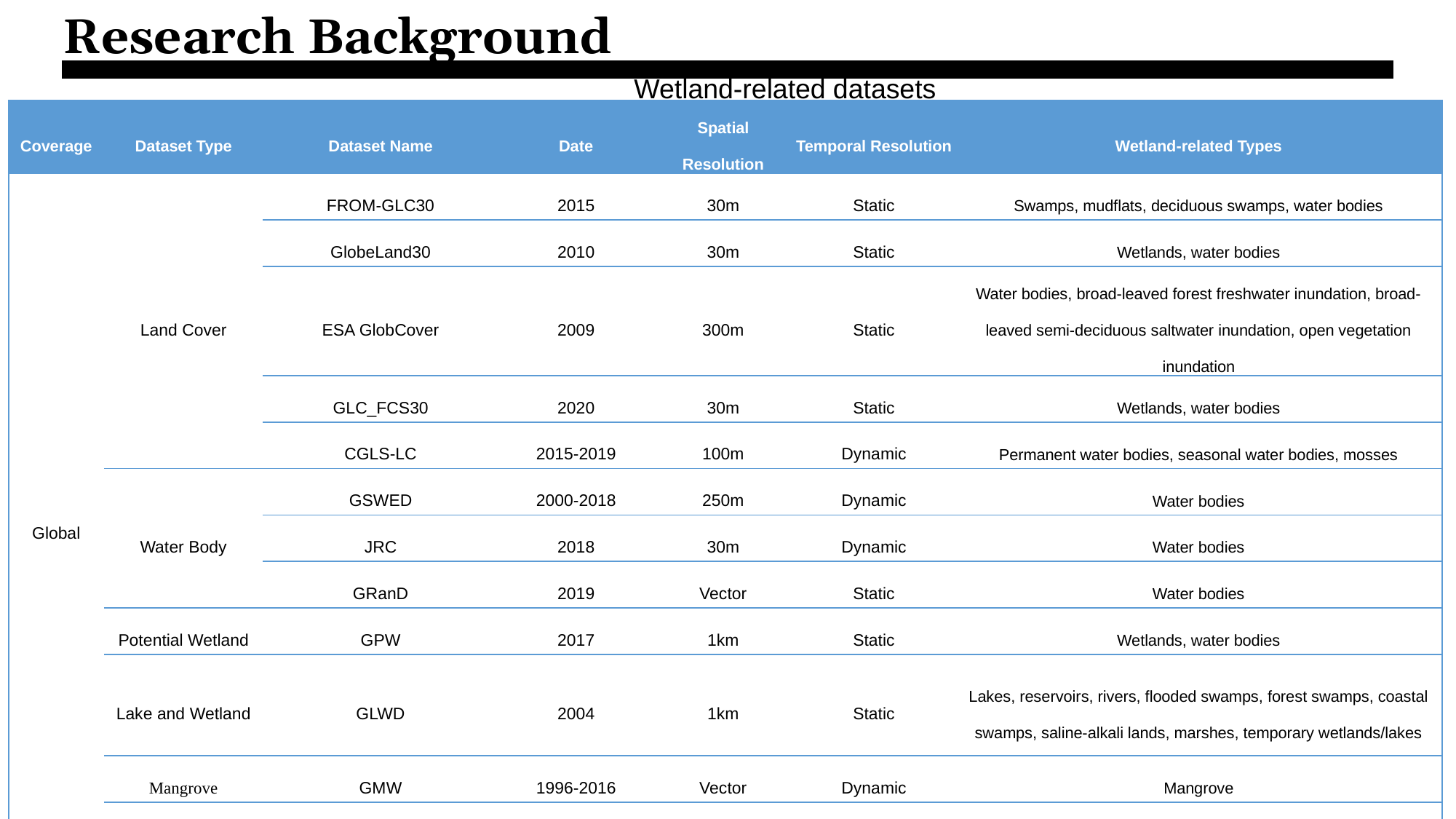

Research Background
Wetland-related datasets
| Coverage | Dataset Type | Dataset Name | Date | Spatial Resolution | Temporal Resolution | Wetland-related Types |
| --- | --- | --- | --- | --- | --- | --- |
| Global | Land Cover | FROM-GLC30 | 2015 | 30m | Static | Swamps, mudflats, deciduous swamps, water bodies |
|  |  | GlobeLand30 | 2010 | 30m | Static | Wetlands, water bodies |
|  |  | ESA GlobCover | 2009 | 300m | Static | Water bodies, broad-leaved forest freshwater inundation, broad-leaved semi-deciduous saltwater inundation, open vegetation inundation |
|  |  | GLC\_FCS30 | 2020 | 30m | Static | Wetlands, water bodies |
|  |  | CGLS-LC | 2015-2019 | 100m | Dynamic | Permanent water bodies, seasonal water bodies, mosses |
|  | Water Body | GSWED | 2000-2018 | 250m | Dynamic | Water bodies |
|  | 水体 | JRC | 2018 | 30m | Dynamic | Water bodies |
|  | 水库 | GRanD | 2019 | Vector | Static | Water bodies |
|  | Potential Wetland | GPW | 2017 | 1km | Static | Wetlands, water bodies |
|  | Lake and Wetland | GLWD | 2004 | 1km | Static | Lakes, reservoirs, rivers, flooded swamps, forest swamps, coastal swamps, saline-alkali lands, marshes, temporary wetlands/lakes |
|  | Mangrove | GMW | 1996-2016 | Vector | Dynamic | Mangrove |
|  | Intertidal Zone | Murray Global Intertital Change | 1984-2016 | 30m | Dynamic | Flooded Frequency |